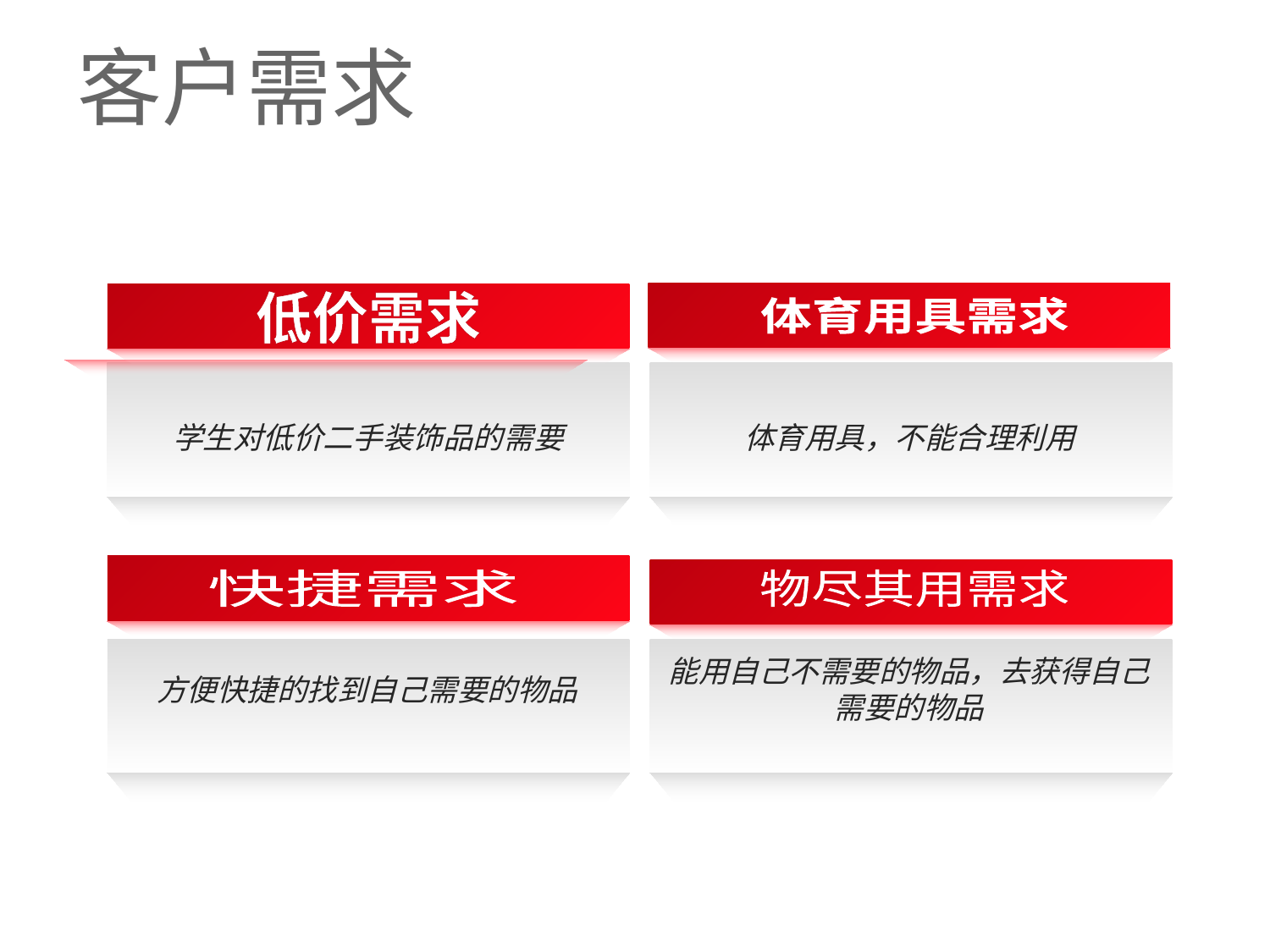

# 客户需求

低价需求

体育用具需求

学生对低价二手装饰品的需要
体育用具，不能合理利用

快捷需求
物尽其用需求

能用自己不需要的物品，去获得自己需要的物品

方便快捷的找到自己需要的物品